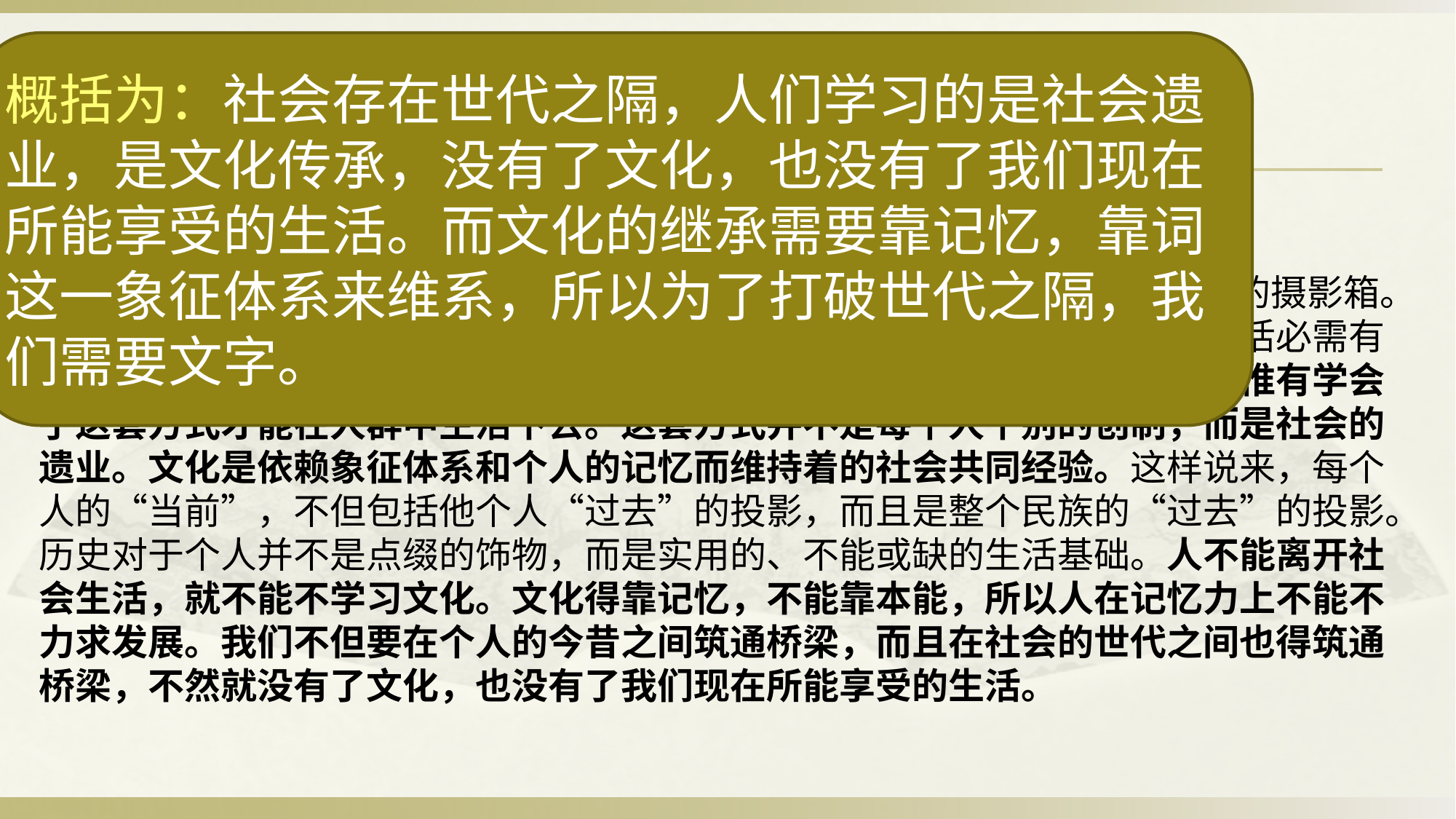

概括为：社会存在世代之隔，人们学习的是社会遗业，是文化传承，没有了文化，也没有了我们现在所能享受的生活。而文化的继承需要靠记忆，靠词这一象征体系来维系，所以为了打破世代之隔，我们需要文字。
# 《乡土中国》中“文字下乡”的必要性探究

时间格局上（《再论文字下乡》）：
社会的世代之隔：人之所以要有记忆，也许并不是因为他的脑子是个自动的摄影箱。人有此能力是事实，人利用此能力，发展此能力，还是因为他“当前”的生活必需有着“过去”所传下来的办法。我曾说人的学习是向一套已有的方式的学习。惟有学会了这套方式才能在人群中生活下去。这套方式并不是每个人个别的创制，而是社会的遗业。文化是依赖象征体系和个人的记忆而维持着的社会共同经验。这样说来，每个人的“当前”，不但包括他个人“过去”的投影，而且是整个民族的“过去”的投影。历史对于个人并不是点缀的饰物，而是实用的、不能或缺的生活基础。人不能离开社会生活，就不能不学习文化。文化得靠记忆，不能靠本能，所以人在记忆力上不能不力求发展。我们不但要在个人的今昔之间筑通桥梁，而且在社会的世代之间也得筑通桥梁，不然就没有了文化，也没有了我们现在所能享受的生活。